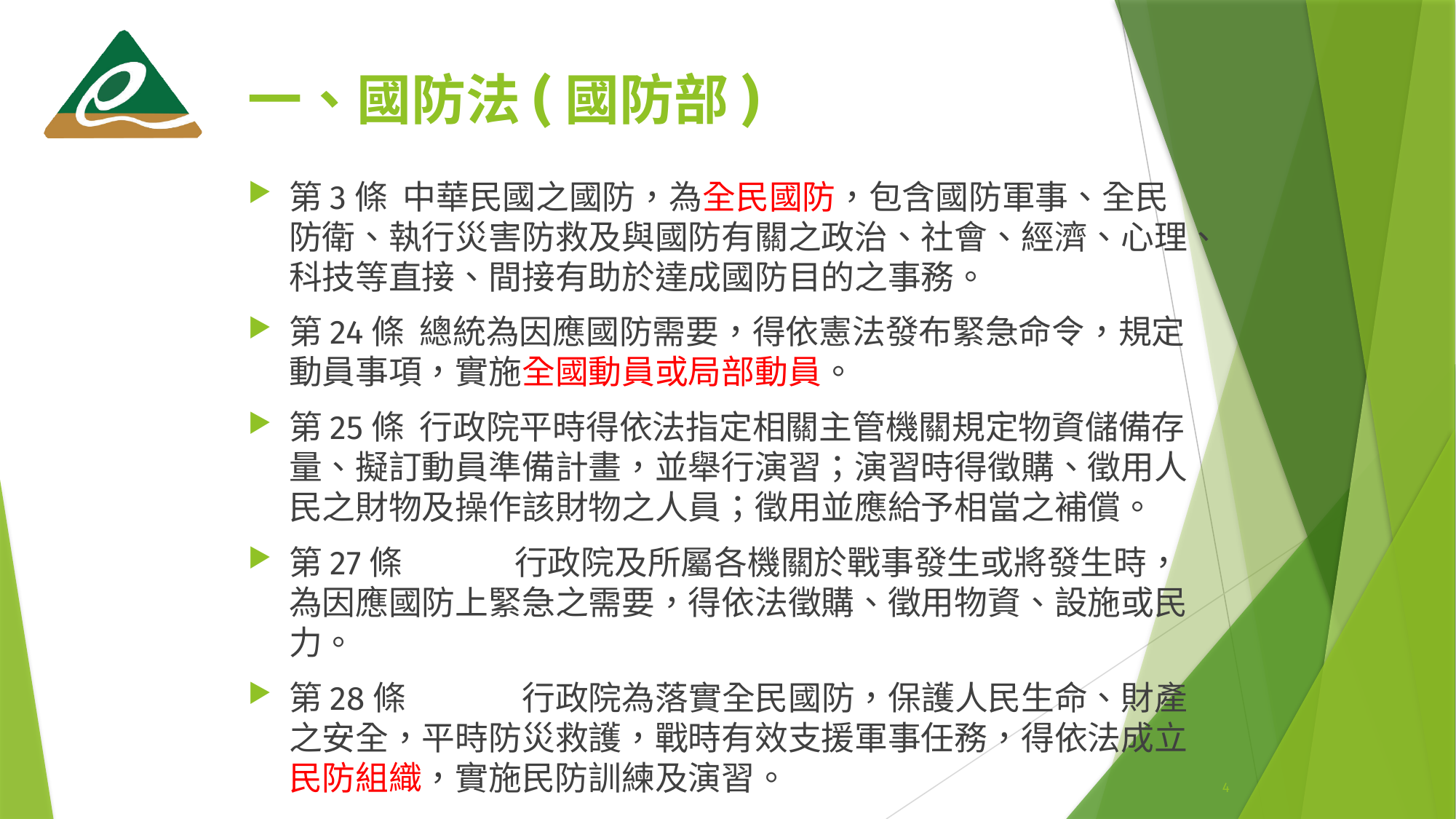

# 一、國防法(國防部)
第3條  中華民國之國防，為全民國防，包含國防軍事、全民防衛、執行災害防救及與國防有關之政治、社會、經濟、心理、科技等直接、間接有助於達成國防目的之事務。
第24條  總統為因應國防需要，得依憲法發布緊急命令，規定動員事項，實施全國動員或局部動員。
第25條  行政院平時得依法指定相關主管機關規定物資儲備存量、擬訂動員準備計畫，並舉行演習；演習時得徵購、徵用人民之財物及操作該財物之人員；徵用並應給予相當之補償。
第27條	 行政院及所屬各機關於戰事發生或將發生時，為因應國防上緊急之需要，得依法徵購、徵用物資、設施或民力。
第28條	  行政院為落實全民國防，保護人民生命、財產之安全，平時防災救護，戰時有效支援軍事任務，得依法成立民防組織，實施民防訓練及演習。
4